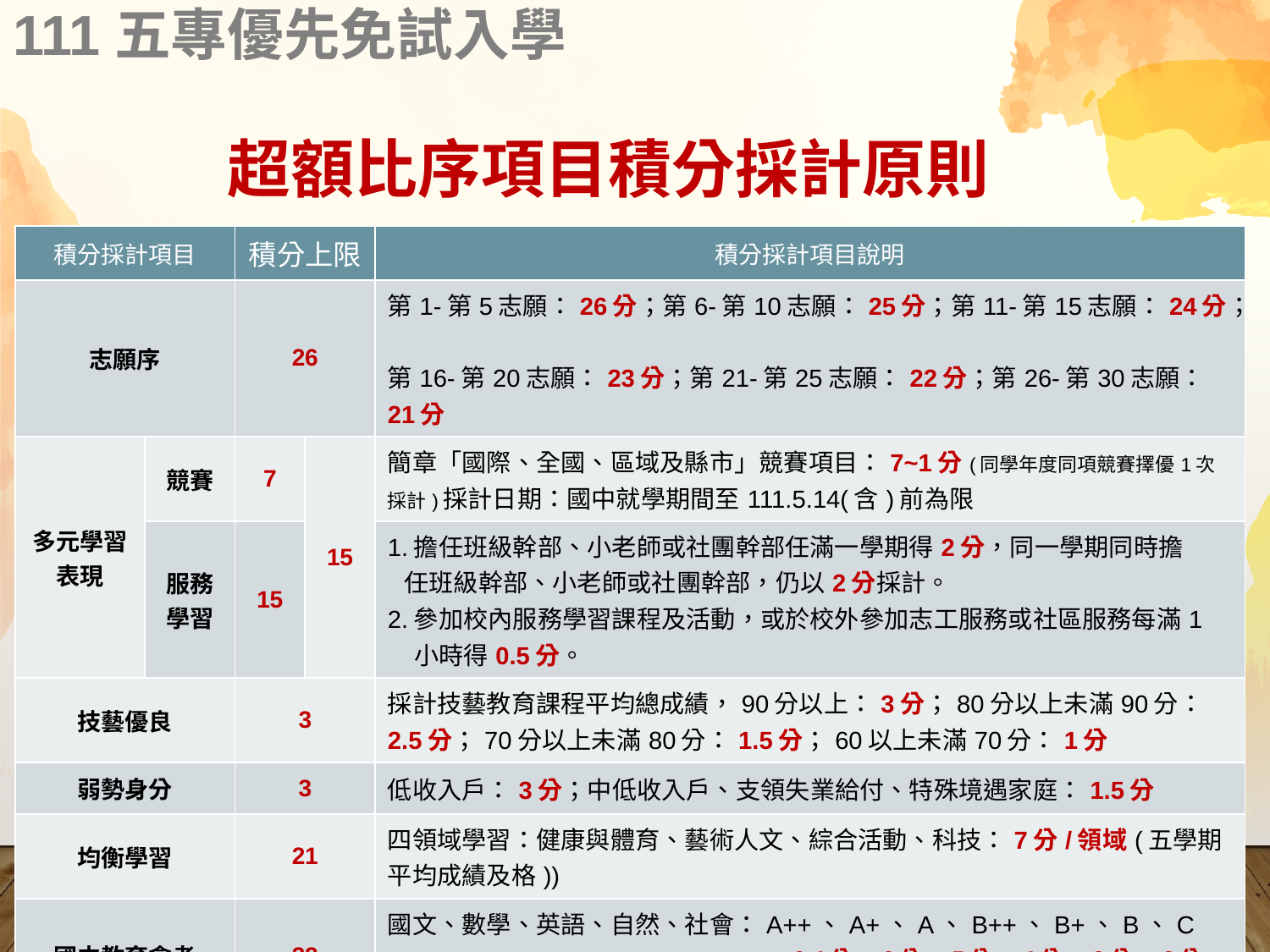

111五專優先免試入學
超額比序項目積分採計原則
| 積分採計項目 |  | 積分上限 |  | 積分採計項目說明 |
| --- | --- | --- | --- | --- |
| 志願序 |  | 26 |  | 第1-第5志願：26分；第6-第10志願：25分；第11-第15志願：24分； 第16-第20志願：23分；第21-第25志願：22分；第26-第30志願：21分 |
| 多元學習表現 | 競賽 | 7 | 15 | 簡章「國際、全國、區域及縣市」競賽項目：7~1分(同學年度同項競賽擇優1次採計)採計日期：國中就學期間至111.5.14(含)前為限 |
|  | 服務學習 | 15 |  | 1.擔任班級幹部、小老師或社團幹部任滿一學期得2分，同一學期同時擔 任班級幹部、小老師或社團幹部，仍以2分採計。 2.參加校內服務學習課程及活動，或於校外參加志工服務或社區服務每滿1 小時得0.5分。 |
| 技藝優良 |  | 3 |  | 採計技藝教育課程平均總成績，90分以上：3分；80分以上未滿90分：2.5分；70分以上未滿80分：1.5分；60以上未滿70分：1分 |
| 弱勢身分 |  | 3 |  | 低收入戶：3分；中低收入戶、支領失業給付、特殊境遇家庭：1.5分 |
| 均衡學習 |  | 21 |  | 四領域學習：健康與體育、藝術人文、綜合活動、科技：7分/領域(五學期平均成績及格)) |
| 國中教育會考 |  | 32 |  | 國文、數學、英語、自然、社會：A++、A+、A、B++、B+、B、C 6.4分、6分、5分、4分、3分、2分、1分 |
| 寫作測驗 |  | 1 |  | 寫作測驗分六級分：6級分、5級分、4級分、3級分、2級分、1級分 1分、 0.8分、 0.6分、 0.4分、 0.2分、 0.1分 |
| 總積分(上限) |  | 101 |  | 會考科目違規每扣1點，則扣該科積分0.15分，至該科積分零分為止。 |